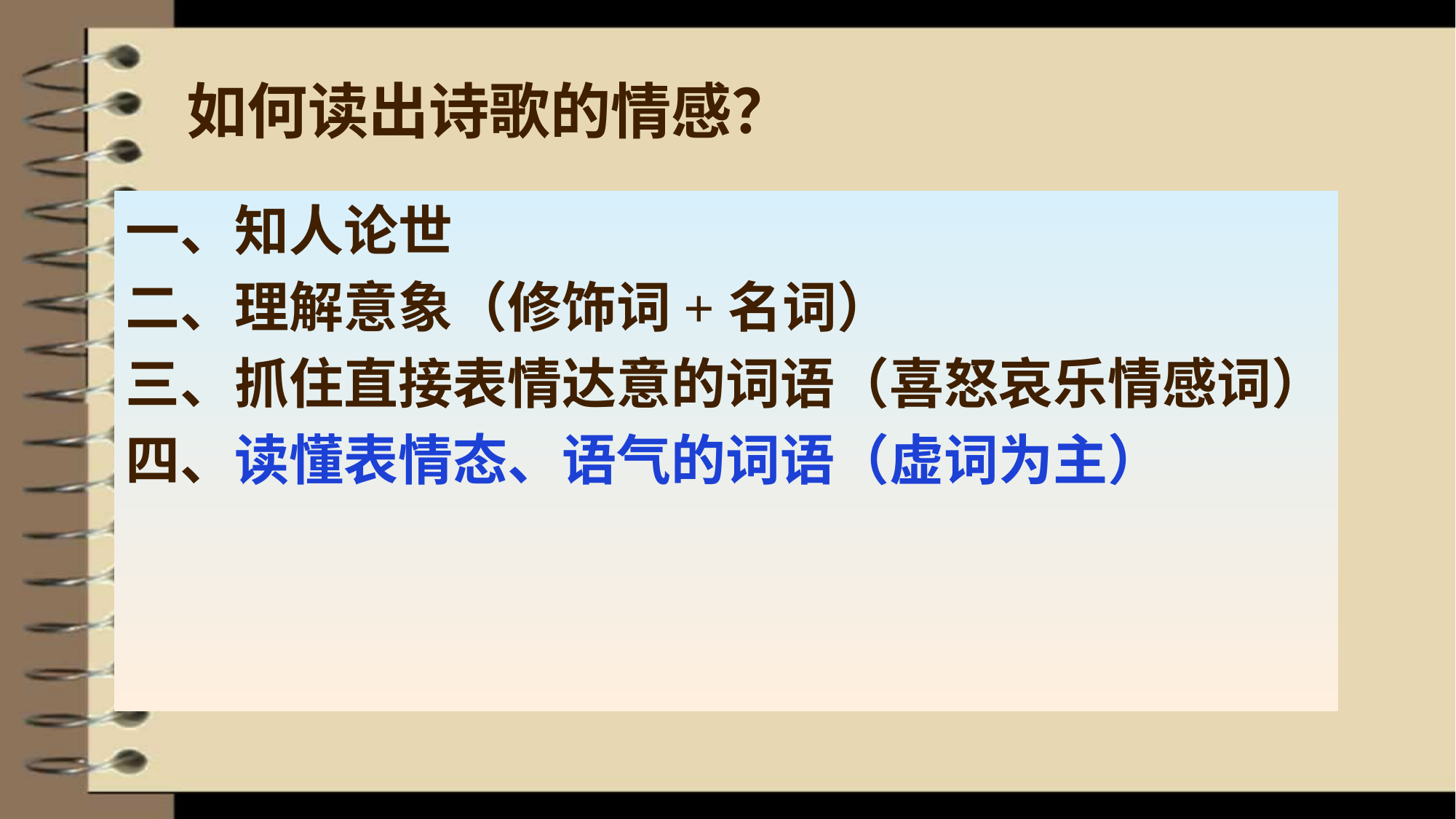

# 如何读出诗歌的情感？
一、知人论世
二、理解意象（修饰词+名词）
三、抓住直接表情达意的词语（喜怒哀乐情感词）
四、读懂表情态、语气的词语（虚词为主）